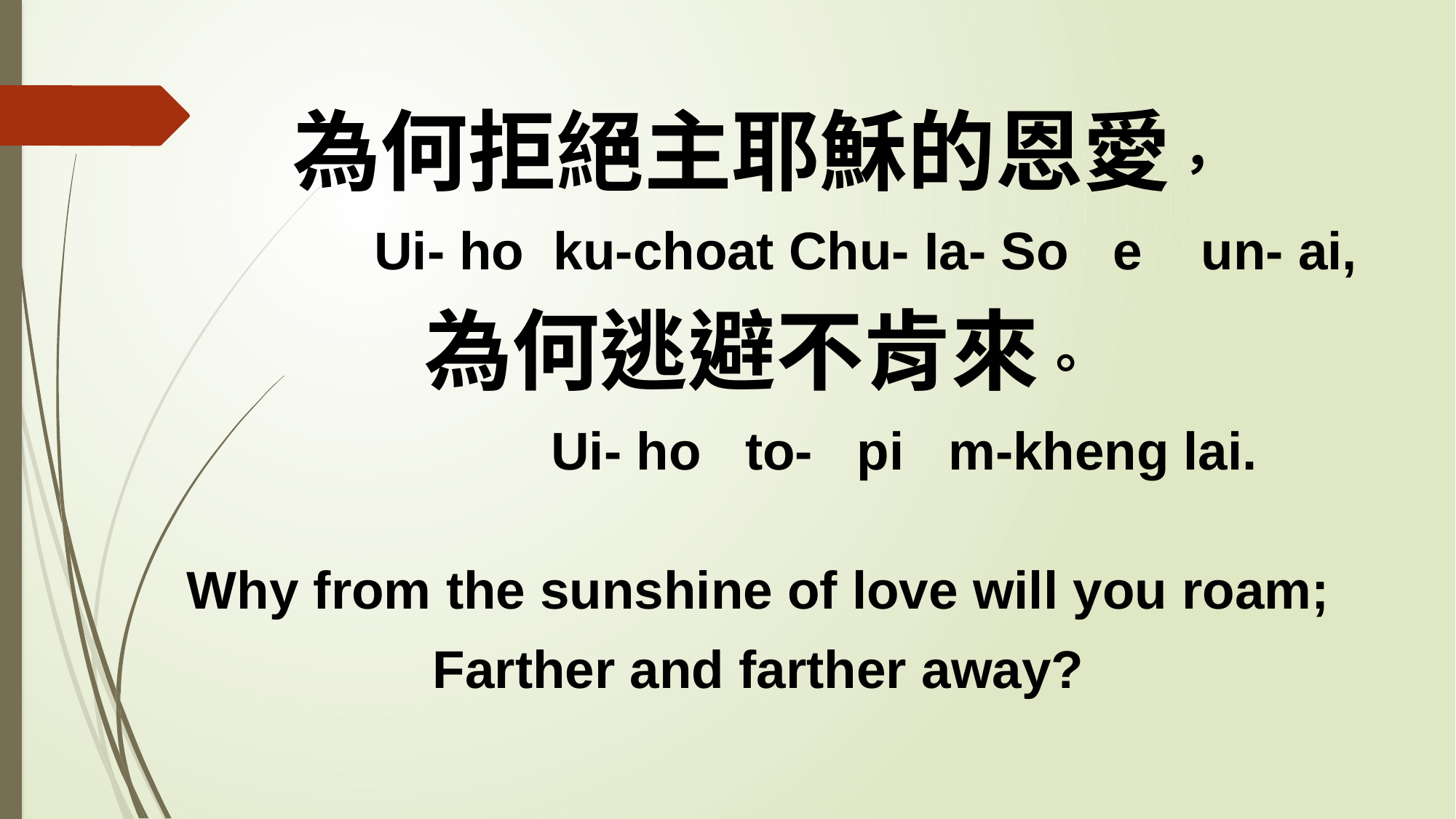

為何拒絕主耶穌的恩愛，
                 Ui- ho  ku-choat Chu- Ia- So   e    un- ai,
為何逃避不肯來。
                             Ui- ho   to-   pi   m-kheng lai.

Why from the sunshine of love will you roam;
Farther and farther away?